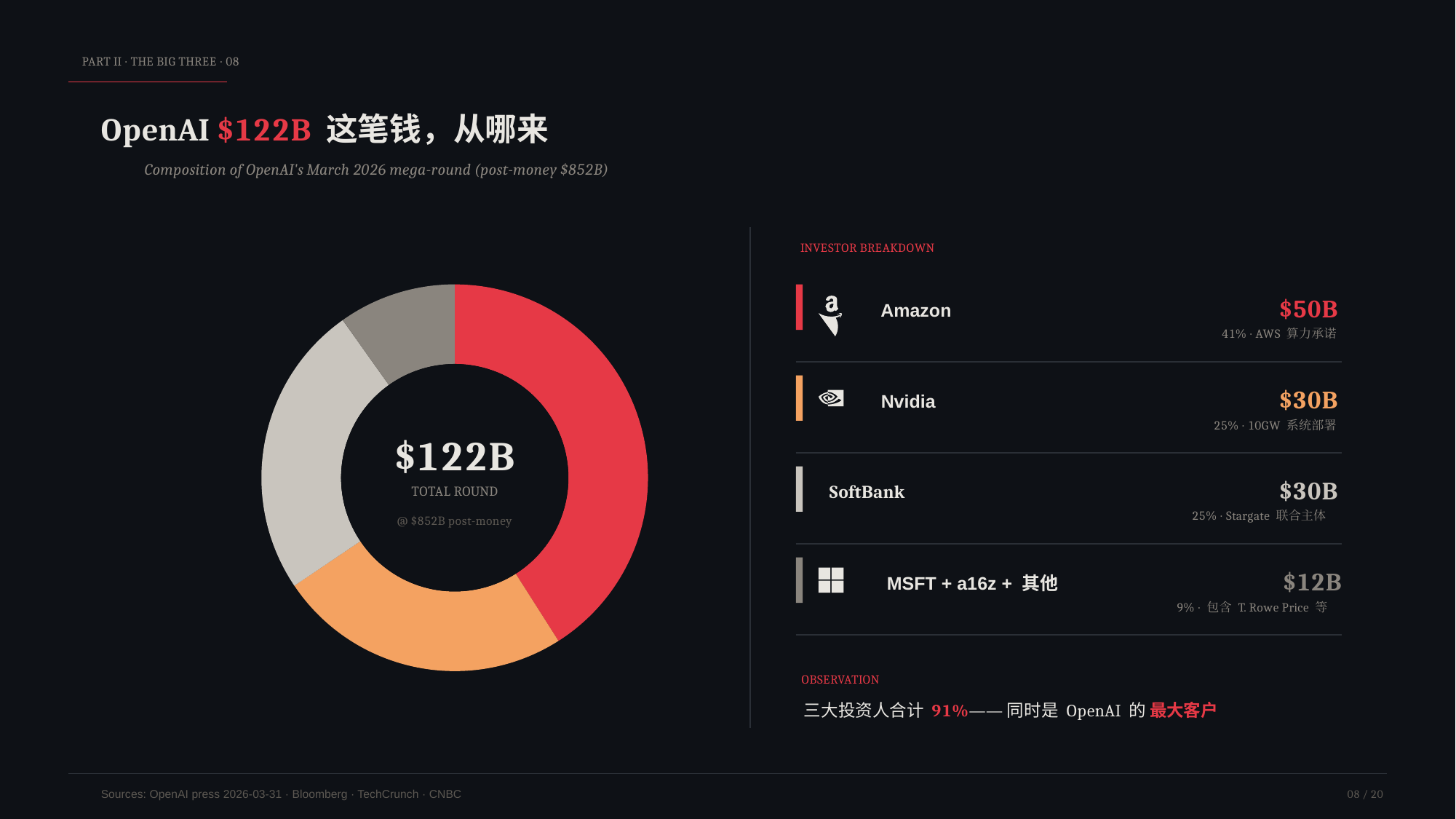

PART II · THE BIG THREE · 08

OpenAI $122B 这笔钱，从哪来
Composition of OpenAI's March 2026 mega-round (post-money $852B)

INVESTOR BREAKDOWN

$50B

Amazon
41% · AWS 算力承诺

$30B
Nvidia

25% · 10GW 系统部署

$30B
SoftBank
25% · Stargate 联合主体

$12B

MSFT + a16z + 其他
9% · 包含 T. Rowe Price 等

OBSERVATION
三大投资人合计 91%——同时是 OpenAI 的 最大客户

$122B
TOTAL ROUND
@ $852B post-money

Sources: OpenAI press 2026-03-31 · Bloomberg · TechCrunch · CNBC
08 / 20